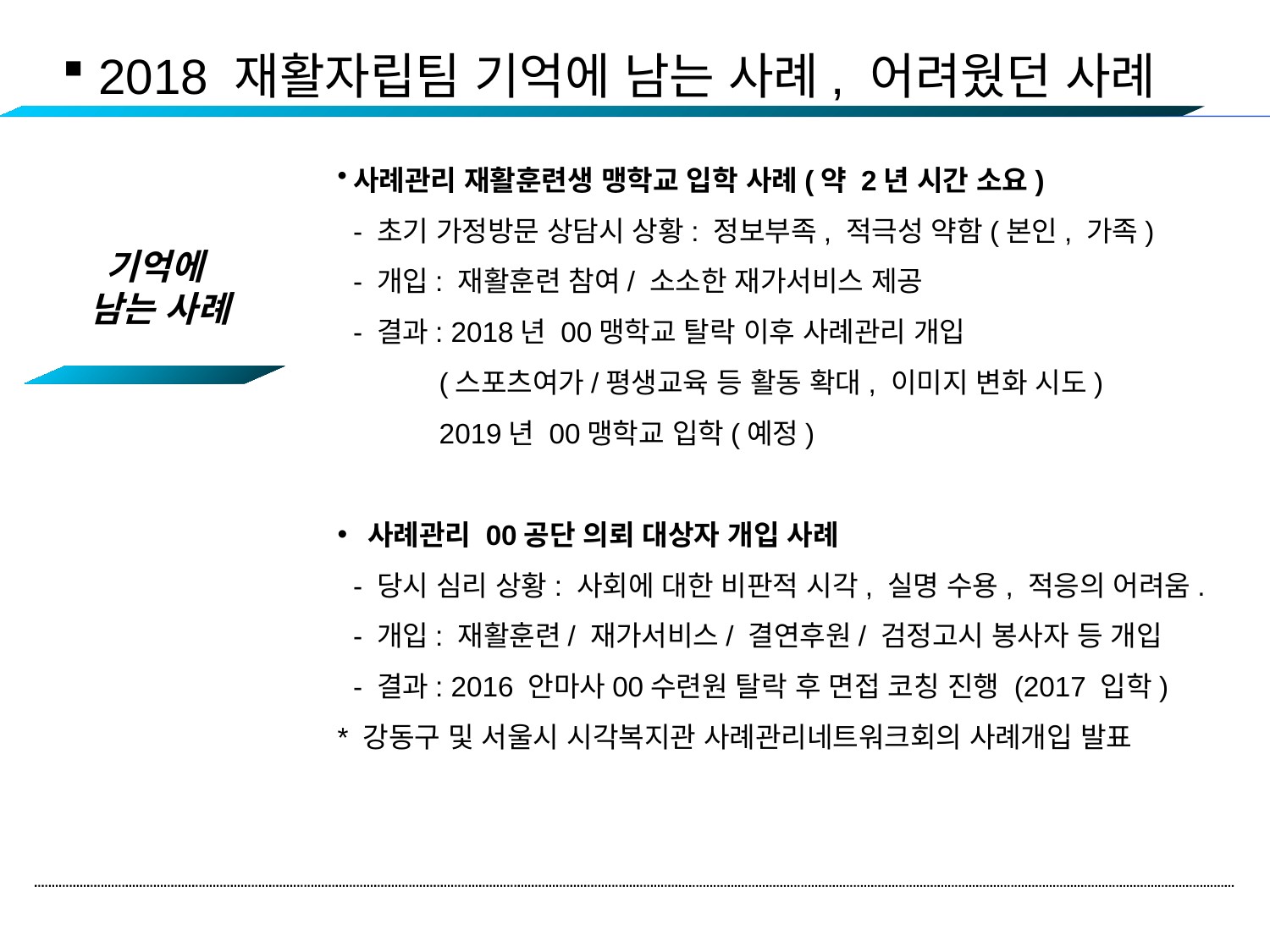

2018 재활자립팀 기억에 남는 사례, 어려웠던 사례

사례관리 재활훈련생 맹학교 입학 사례(약 2년 시간 소요)
  - 초기 가정방문 상담시 상황: 정보부족, 적극성 약함(본인, 가족)
  - 개입: 재활훈련 참여/ 소소한 재가서비스 제공
  - 결과: 2018년 00맹학교 탈락 이후 사례관리 개입
             (스포츠여가/평생교육 등 활동 확대, 이미지 변화 시도)
             2019년 00맹학교 입학(예정)

 사례관리 00공단 의뢰 대상자 개입 사례
  - 당시 심리 상황: 사회에 대한 비판적 시각, 실명 수용, 적응의 어려움.
  - 개입: 재활훈련/ 재가서비스/ 결연후원/ 검정고시 봉사자 등 개입
  - 결과: 2016 안마사00수련원 탈락 후 면접 코칭 진행 (2017 입학)
* 강동구 및 서울시 시각복지관 사례관리네트워크회의 사례개입 발표
기억에
남는 사례